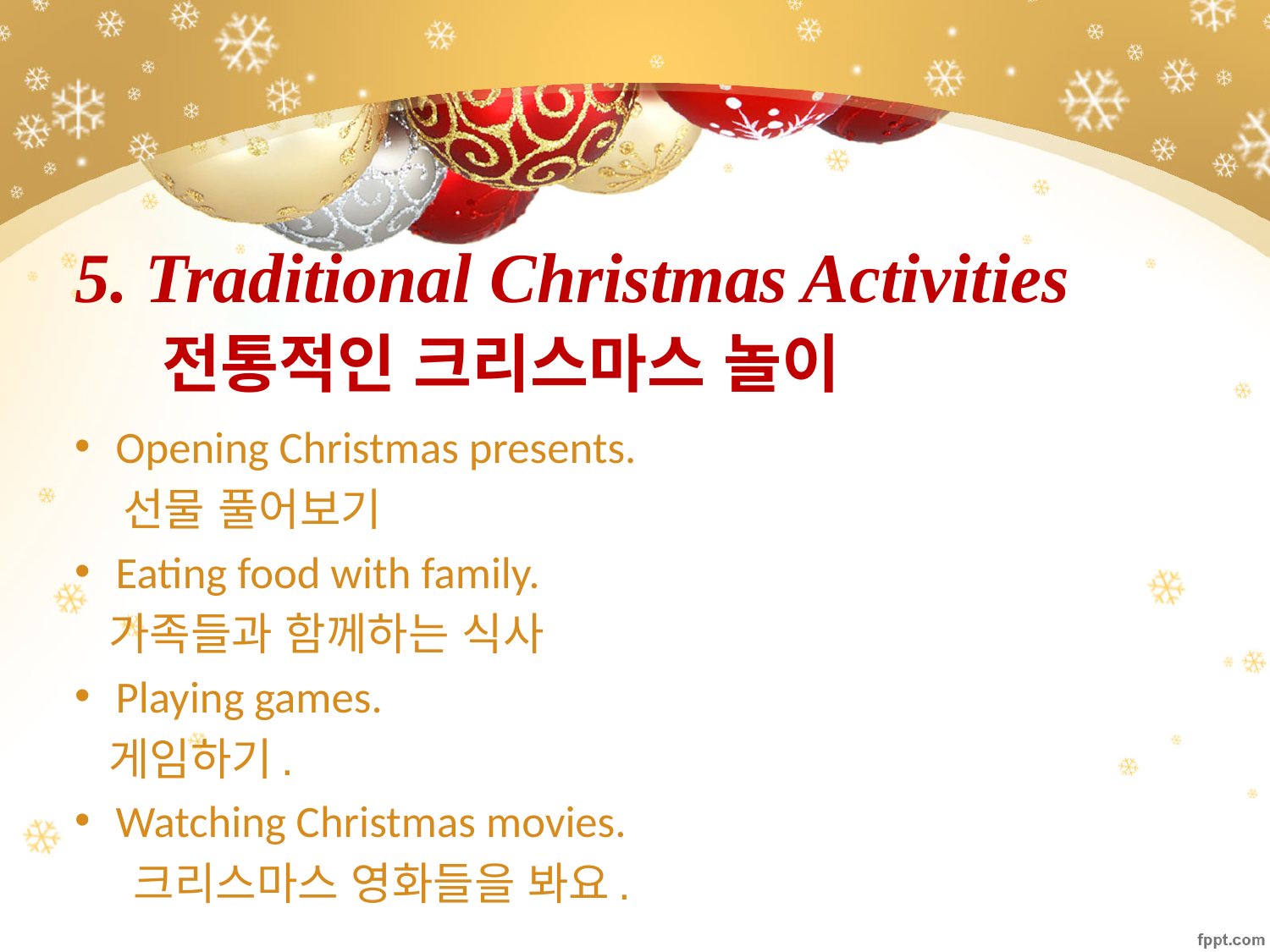

# 5. Traditional Christmas Activities 전통적인 크리스마스 놀이
Opening Christmas presents.
    선물 풀어보기
Eating food with family.
  가족들과 함께하는 식사
Playing games.
  게임하기.
Watching Christmas movies.
    크리스마스 영화들을 봐요.